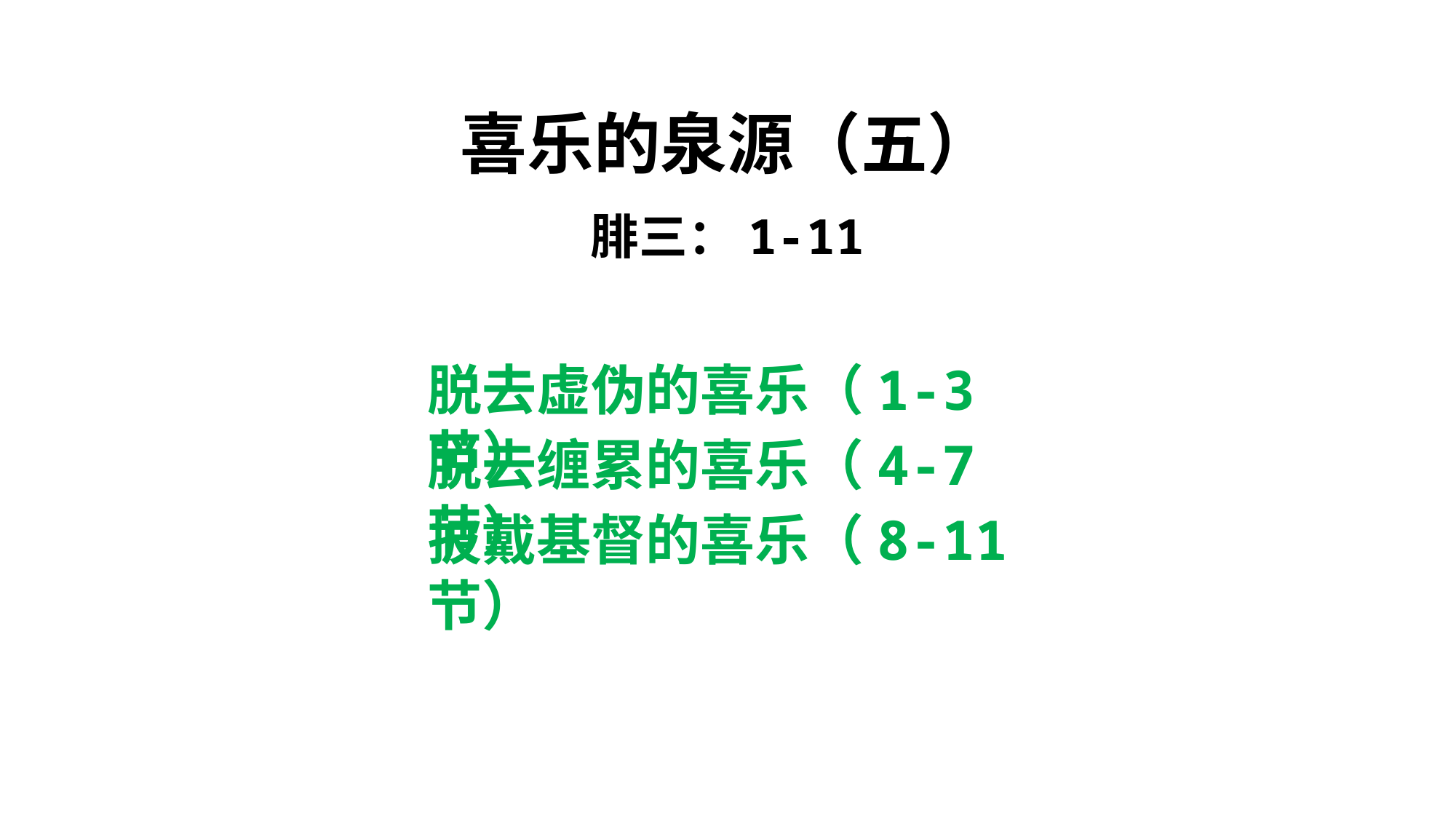

# 喜乐的泉源（五） 腓三：1-11
脱去虚伪的喜乐（1-3节）
脱去缠累的喜乐（4-7节）
披戴基督的喜乐（8-11节）